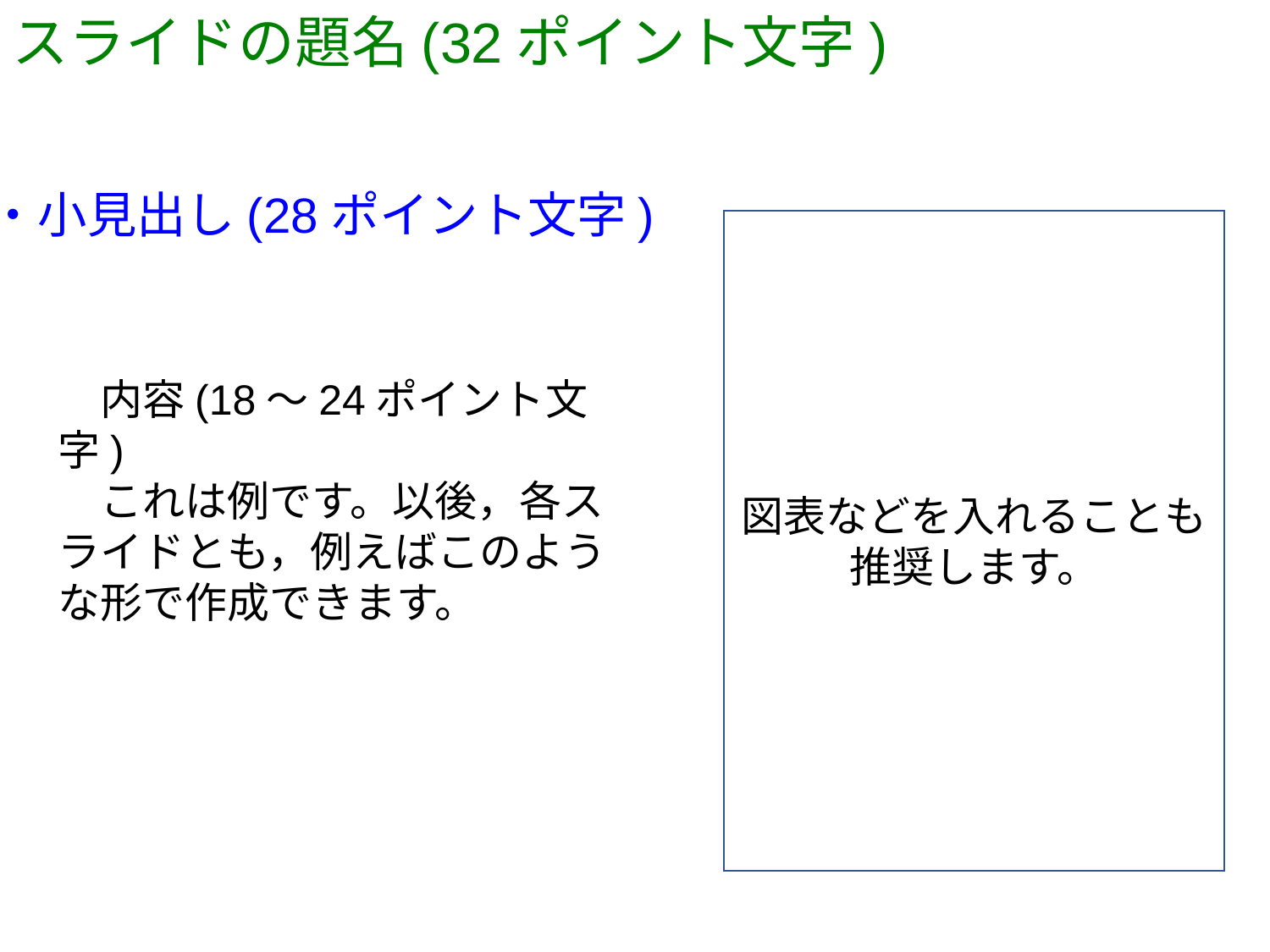

スライドの題名(32ポイント文字)
・小見出し(28ポイント文字)
図表などを入れることも
推奨します。
　内容(18～24ポイント文字)
　これは例です。以後，各スライドとも，例えばこのような形で作成できます。